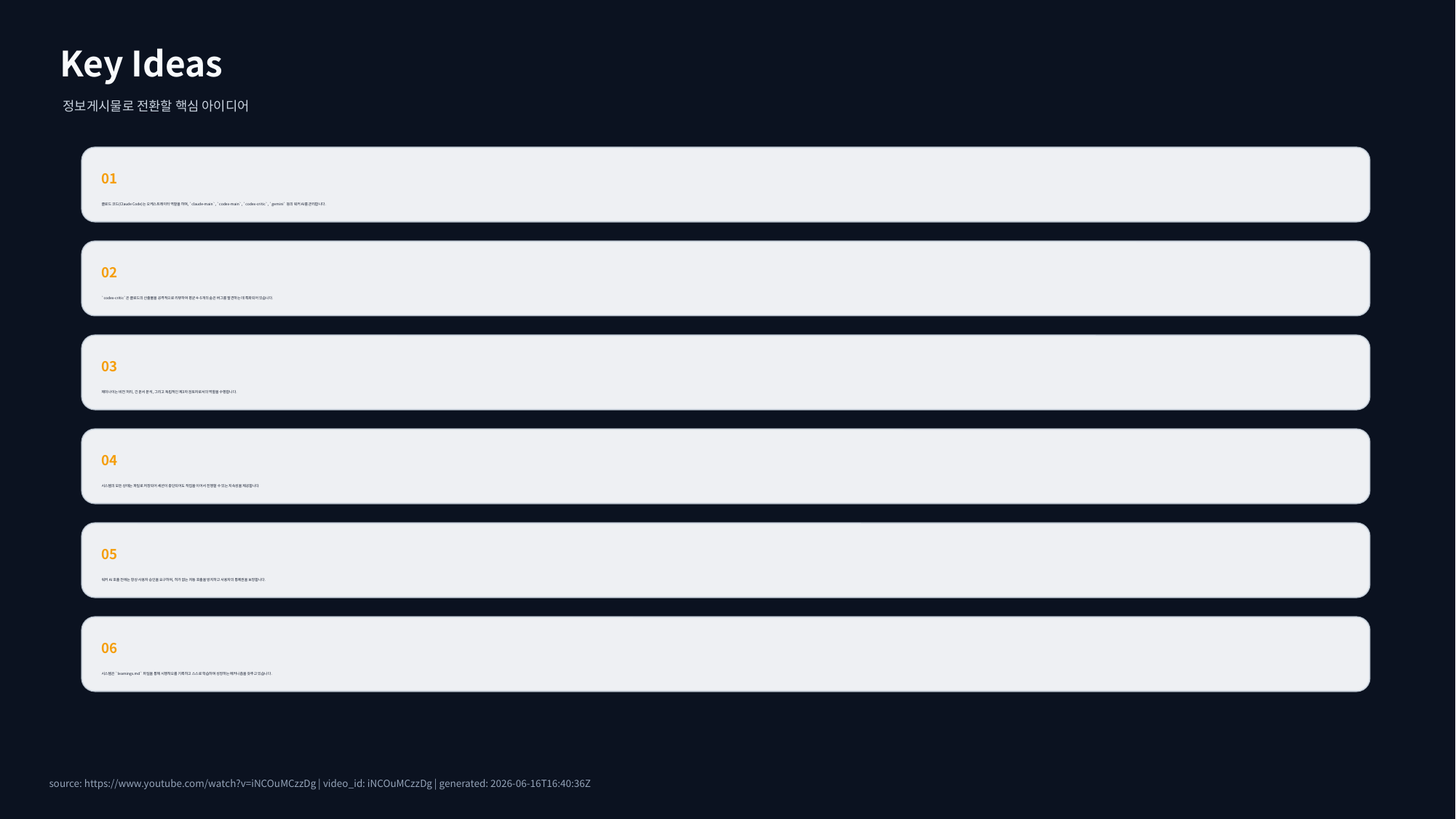

Key Ideas
정보게시물로 전환할 핵심 아이디어

01
클로드 코드(Claude Code)는 오케스트레이터 역할을 하며, `claude-main`, `codex-main`, `codex-critic`, `gemini` 등의 워커 AI를 관리합니다.

02
`codex-critic`은 클로드의 산출물을 공격적으로 리뷰하여 평균 4~5개의 숨은 버그를 발견하는 데 특화되어 있습니다.

03
제미나이는 비전 처리, 긴 문서 분석, 그리고 독립적인 제3자 검토자로서의 역할을 수행합니다.

04
시스템의 모든 상태는 파일로 저장되어 세션이 중단되어도 작업을 이어서 진행할 수 있는 지속성을 제공합니다.

05
워커 AI 호출 전에는 항상 사용자 승인을 요구하여, 허가 없는 자동 호출을 방지하고 사용자의 통제권을 보장합니다.

06
시스템은 `learnings.md` 파일을 통해 시행착오를 기록하고 스스로 학습하며 성장하는 메커니즘을 갖추고 있습니다.
source: https://www.youtube.com/watch?v=iNCOuMCzzDg | video_id: iNCOuMCzzDg | generated: 2026-06-16T16:40:36Z